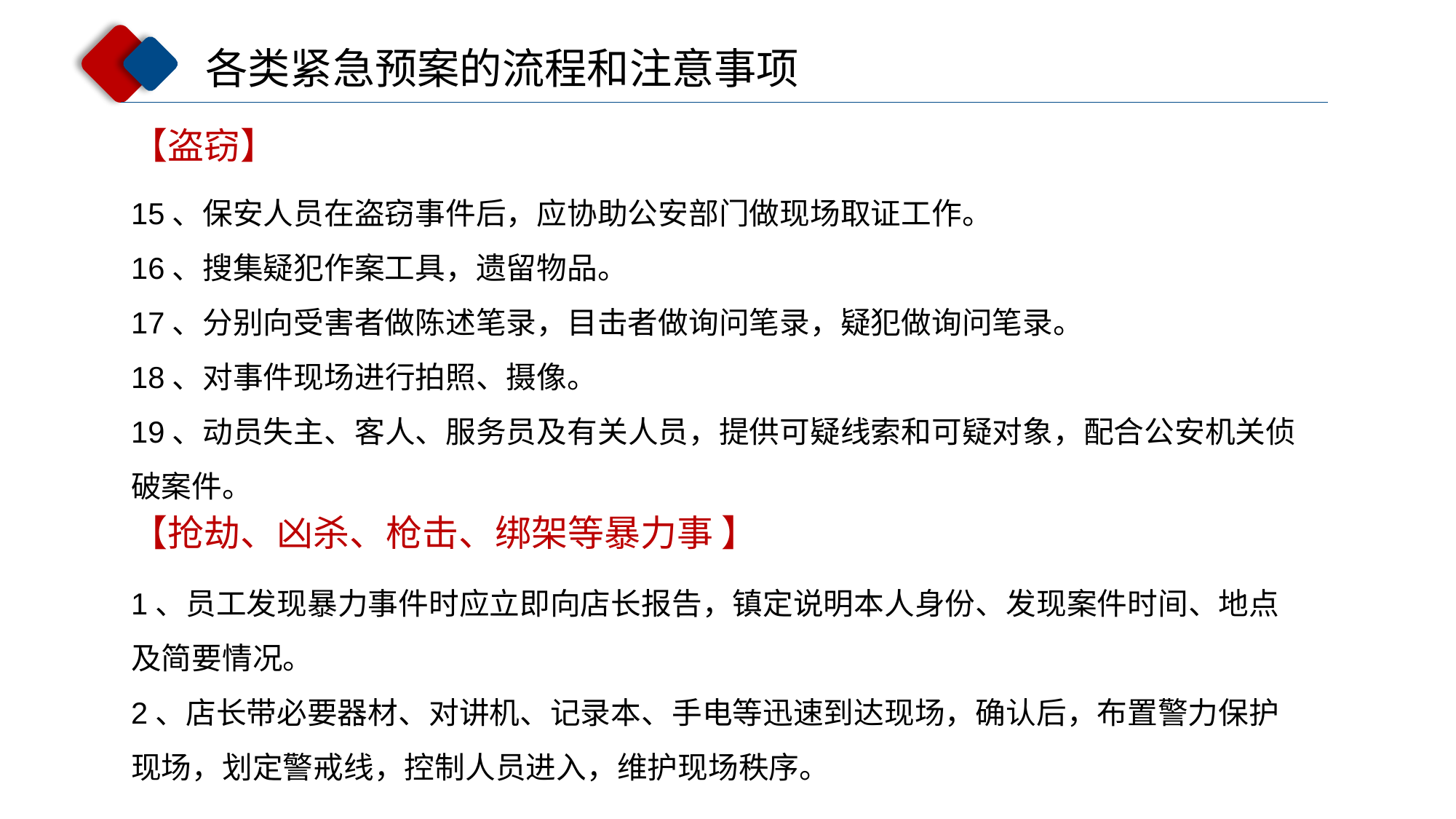

各类紧急预案的流程和注意事项
【盗窃】
15、保安人员在盗窃事件后，应协助公安部门做现场取证工作。
16、搜集疑犯作案工具，遗留物品。
17、分别向受害者做陈述笔录，目击者做询问笔录，疑犯做询问笔录。
18、对事件现场进行拍照、摄像。
19、动员失主、客人、服务员及有关人员，提供可疑线索和可疑对象，配合公安机关侦破案件。
【抢劫、凶杀、枪击、绑架等暴力事 】
1、员工发现暴力事件时应立即向店长报告，镇定说明本人身份、发现案件时间、地点及简要情况。
2、店长带必要器材、对讲机、记录本、手电等迅速到达现场，确认后，布置警力保护现场，划定警戒线，控制人员进入，维护现场秩序。